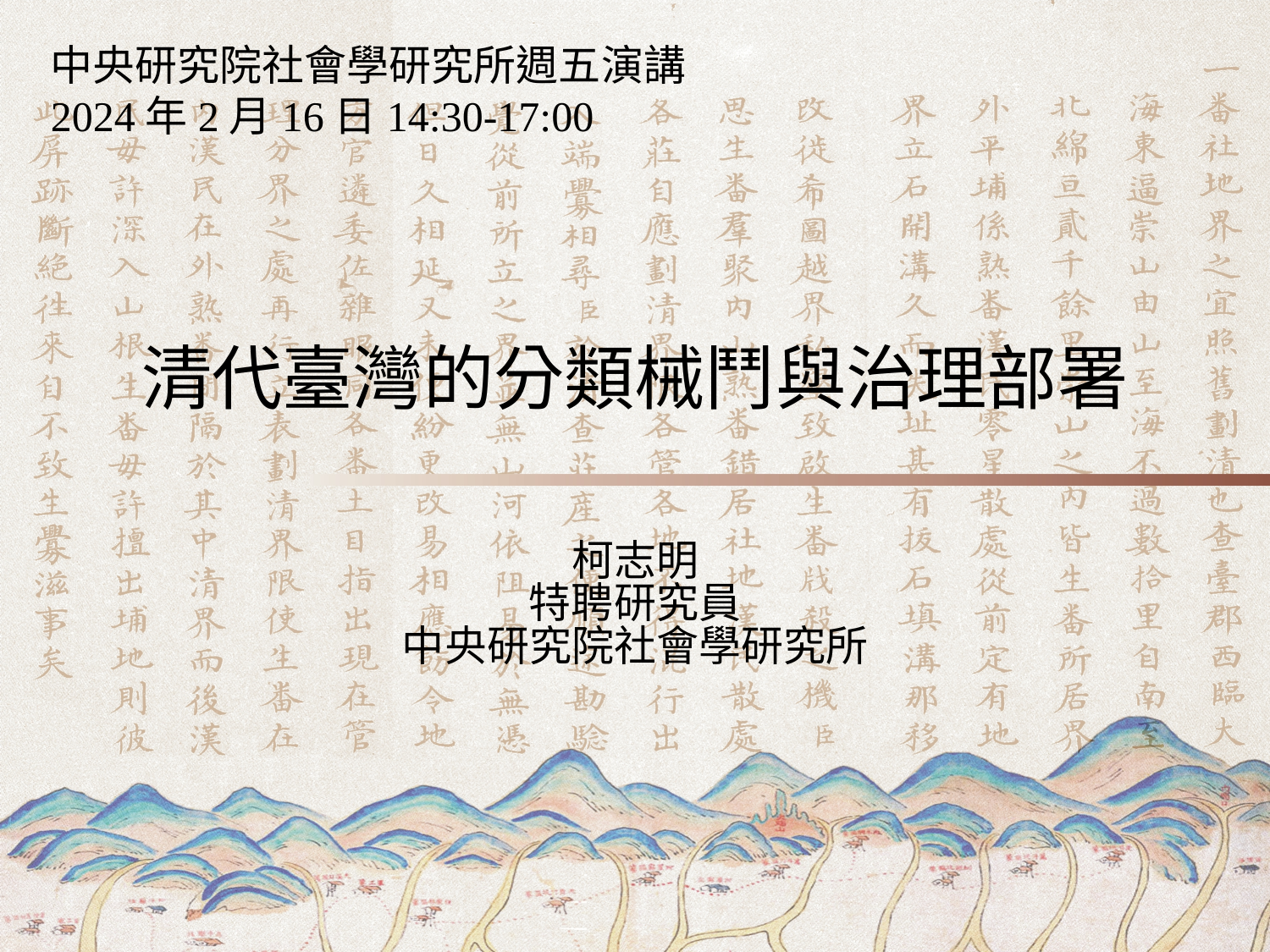

中央研究院社會學研究所週五演講
2024年2月16日14:30-17:00
# 清代臺灣的分類械鬥與治理部署
柯志明
特聘研究員
中央研究院社會學研究所